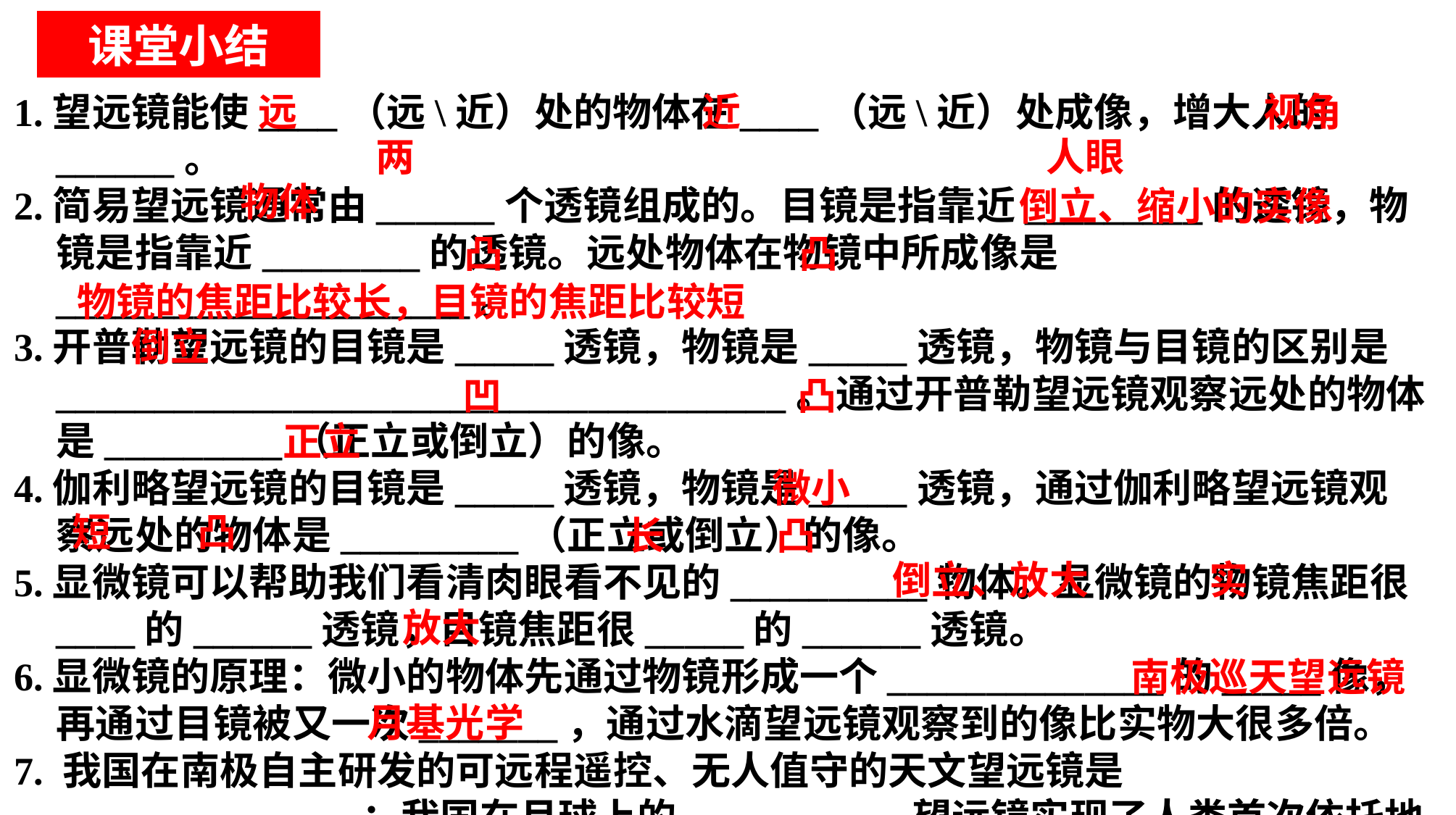

课堂小结
1.望远镜能使____（远\近）处的物体在____（远\近）处成像，增大人的______。
2.简易望远镜通常由______个透镜组成的。目镜是指靠近_________的透镜，物镜是指靠近________的透镜。远处物体在物镜中所成像是_____________________。
3.开普勒望远镜的目镜是_____透镜，物镜是_____透镜，物镜与目镜的区别是_____________________________________。通过开普勒望远镜观察远处的物体是_________（正立或倒立）的像。
4.伽利略望远镜的目镜是_____透镜，物镜是_____透镜，通过伽利略望远镜观察远处的物体是_________（正立或倒立）的像。
5.显微镜可以帮助我们看清肉眼看不见的__________物体。显微镜的物镜焦距很____的______透镜，目镜焦距很_____的______透镜。
6.显微镜的原理：微小的物体先通过物镜形成一个______________的_____像，再通过目镜被又一次_______，通过水滴望远镜观察到的像比实物大很多倍。
7. 我国在南极自主研发的可远程遥控、无人值守的天文望远镜是_______________；我国在月球上的___________望远镜实现了人类首次依托地外天体平台开展自主天文观测。
远
近
视角
两
人眼
物体
倒立、缩小的实像
凸
凸
物镜的焦距比较长，目镜的焦距比较短
倒立
凹
凸
正立
微小
短
凸
长
凸
倒立、放大
实
放大
南极巡天望远镜
月基光学